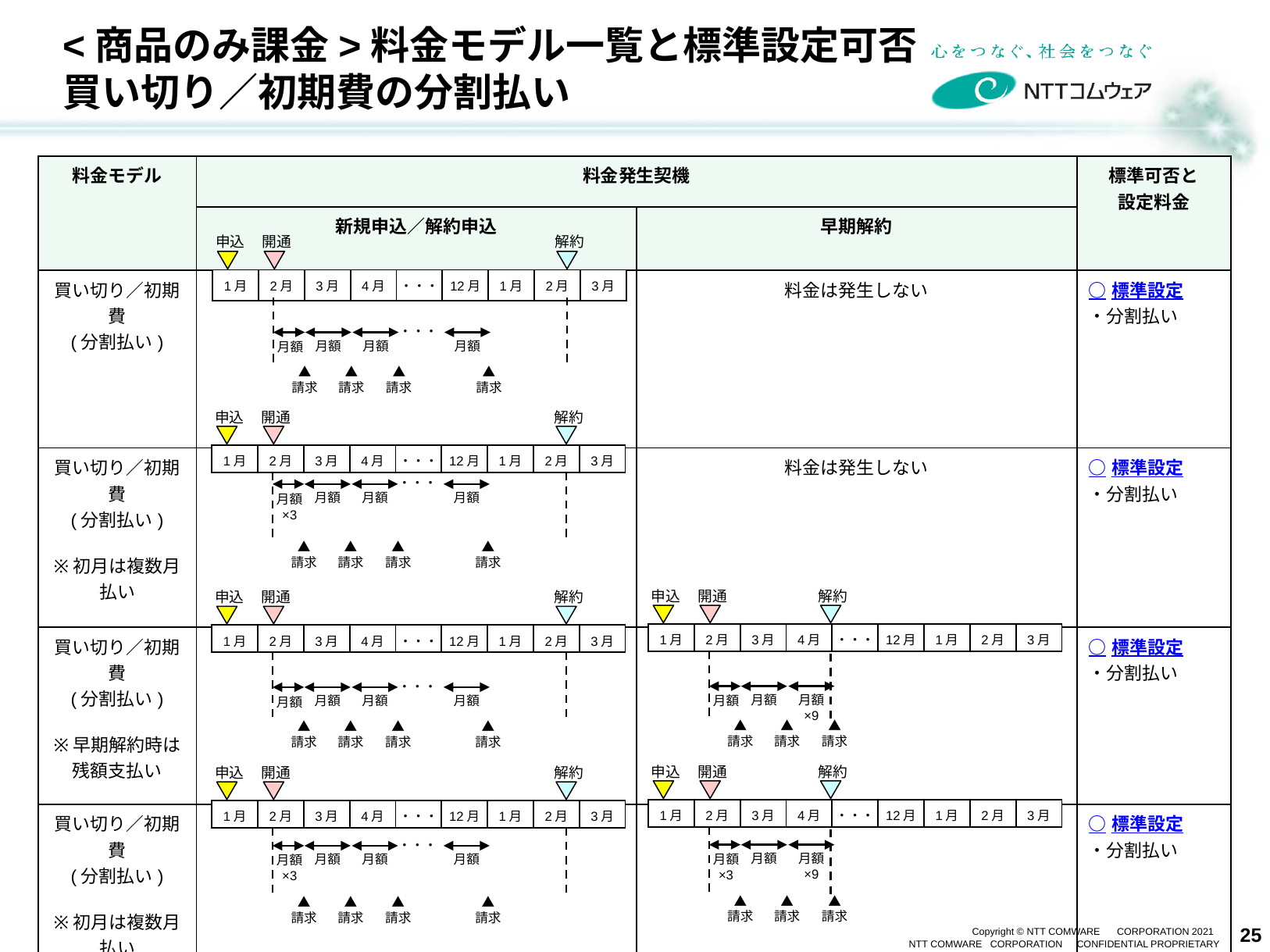

# <商品のみ課金>料金モデル一覧と標準設定可否 買い切り／初期費の分割払い
| 料金モデル | 料金発生契機 |  | 標準可否と 設定料金 |
| --- | --- | --- | --- |
|  | 新規申込／解約申込 | 早期解約 |  |
| 買い切り／初期費 (分割払い) |  | 料金は発生しない | ○標準設定 ・分割払い |
| 買い切り／初期費 (分割払い) ※初月は複数月払い |  | 料金は発生しない | ○標準設定 ・分割払い |
| 買い切り／初期費 (分割払い) ※早期解約時は残額支払い |  |  | ○標準設定 ・分割払い |
| 買い切り／初期費 (分割払い) ※初月は複数月払い ※早期解約時は残額支払い |  |  | ○標準設定 ・分割払い |
申込
開通
解約

| 1月 | 2月 | 3月 | 4月 | ・・・ | 12月 | 1月 | 2月 | 3月 |
| --- | --- | --- | --- | --- | --- | --- | --- | --- |
・・・
月額
月額
月額
月額
▲
請求
▲
請求
▲
請求
▲
請求
申込
開通
解約

| 1月 | 2月 | 3月 | 4月 | ・・・ | 12月 | 1月 | 2月 | 3月 |
| --- | --- | --- | --- | --- | --- | --- | --- | --- |
・・・
月額
月額
月額
月額
×3
▲
請求
▲
請求
▲
請求
▲
請求
申込
開通
解約
申込
開通
解約

| 1月 | 2月 | 3月 | 4月 | ・・・ | 12月 | 1月 | 2月 | 3月 |
| --- | --- | --- | --- | --- | --- | --- | --- | --- |
| 1月 | 2月 | 3月 | 4月 | ・・・ | 12月 | 1月 | 2月 | 3月 |
| --- | --- | --- | --- | --- | --- | --- | --- | --- |
・・・
月額
月額
×9
月額
月額
月額
月額
月額
▲
請求
▲
請求
▲
請求
▲
請求
▲
請求
▲
請求
▲
請求
申込
開通
解約
申込
開通
解約

| 1月 | 2月 | 3月 | 4月 | ・・・ | 12月 | 1月 | 2月 | 3月 |
| --- | --- | --- | --- | --- | --- | --- | --- | --- |
| 1月 | 2月 | 3月 | 4月 | ・・・ | 12月 | 1月 | 2月 | 3月 |
| --- | --- | --- | --- | --- | --- | --- | --- | --- |
・・・
月額
月額
×9
月額
×3
月額
月額
月額
月額
×3
▲
請求
▲
請求
▲
請求
▲
請求
▲
請求
▲
請求
▲
請求